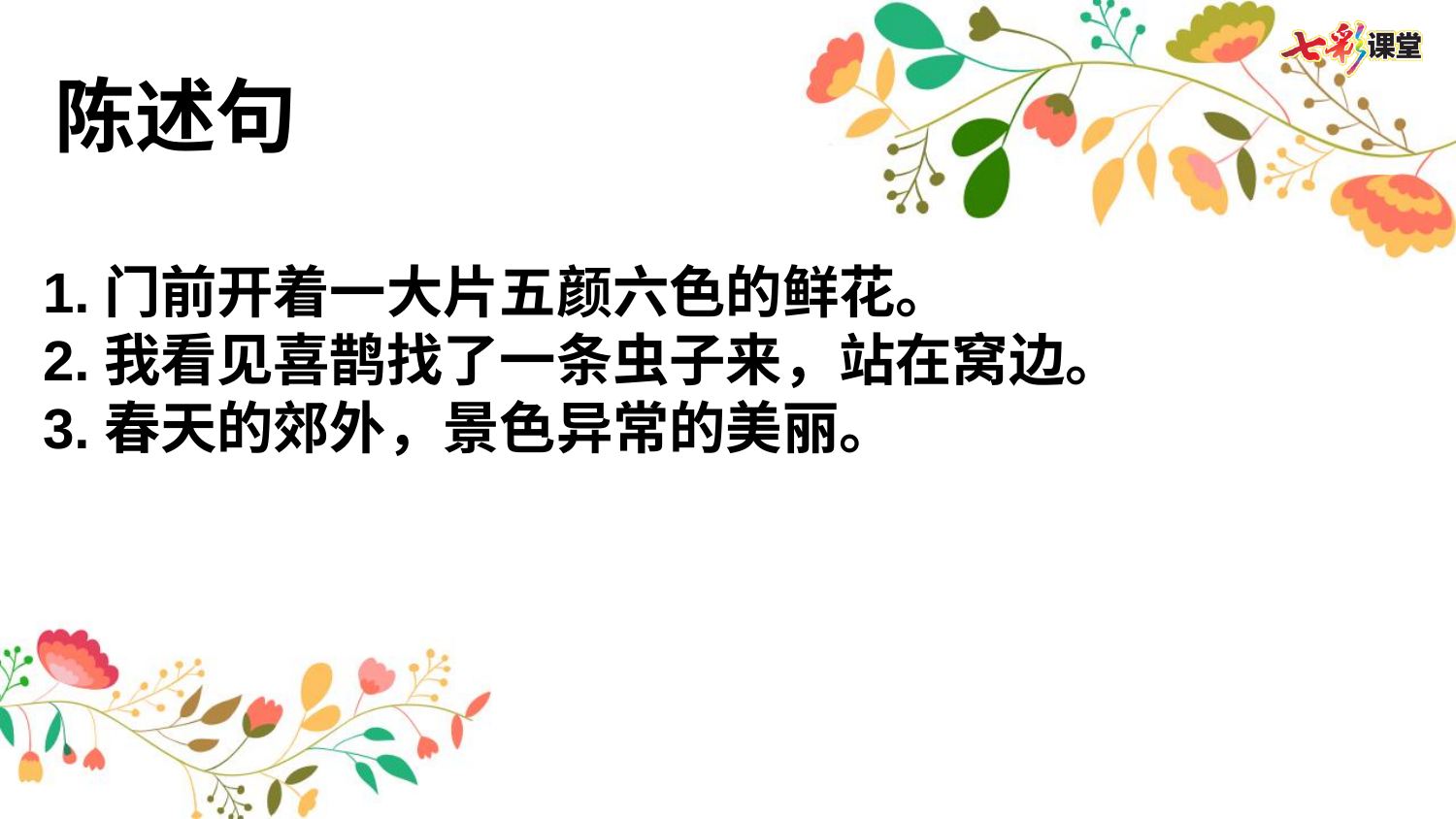

陈述句
1.门前开着一大片五颜六色的鲜花。
2.我看见喜鹊找了一条虫子来，站在窝边。
3.春天的郊外，景色异常的美丽。